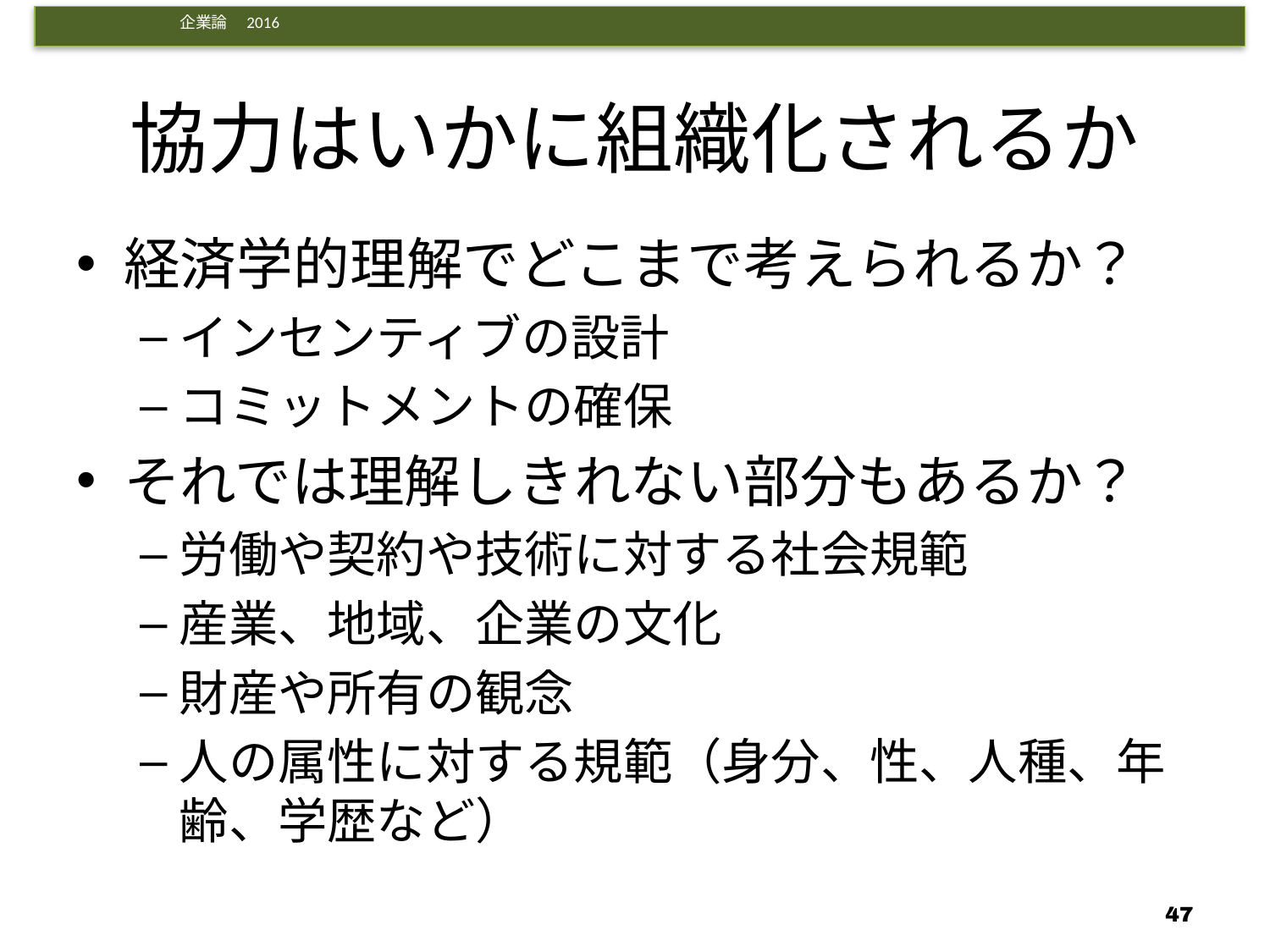

# 協力はいかに組織化されるか
経済学的理解でどこまで考えられるか？
インセンティブの設計
コミットメントの確保
それでは理解しきれない部分もあるか？
労働や契約や技術に対する社会規範
産業、地域、企業の文化
財産や所有の観念
人の属性に対する規範（身分、性、人種、年齢、学歴など）
47